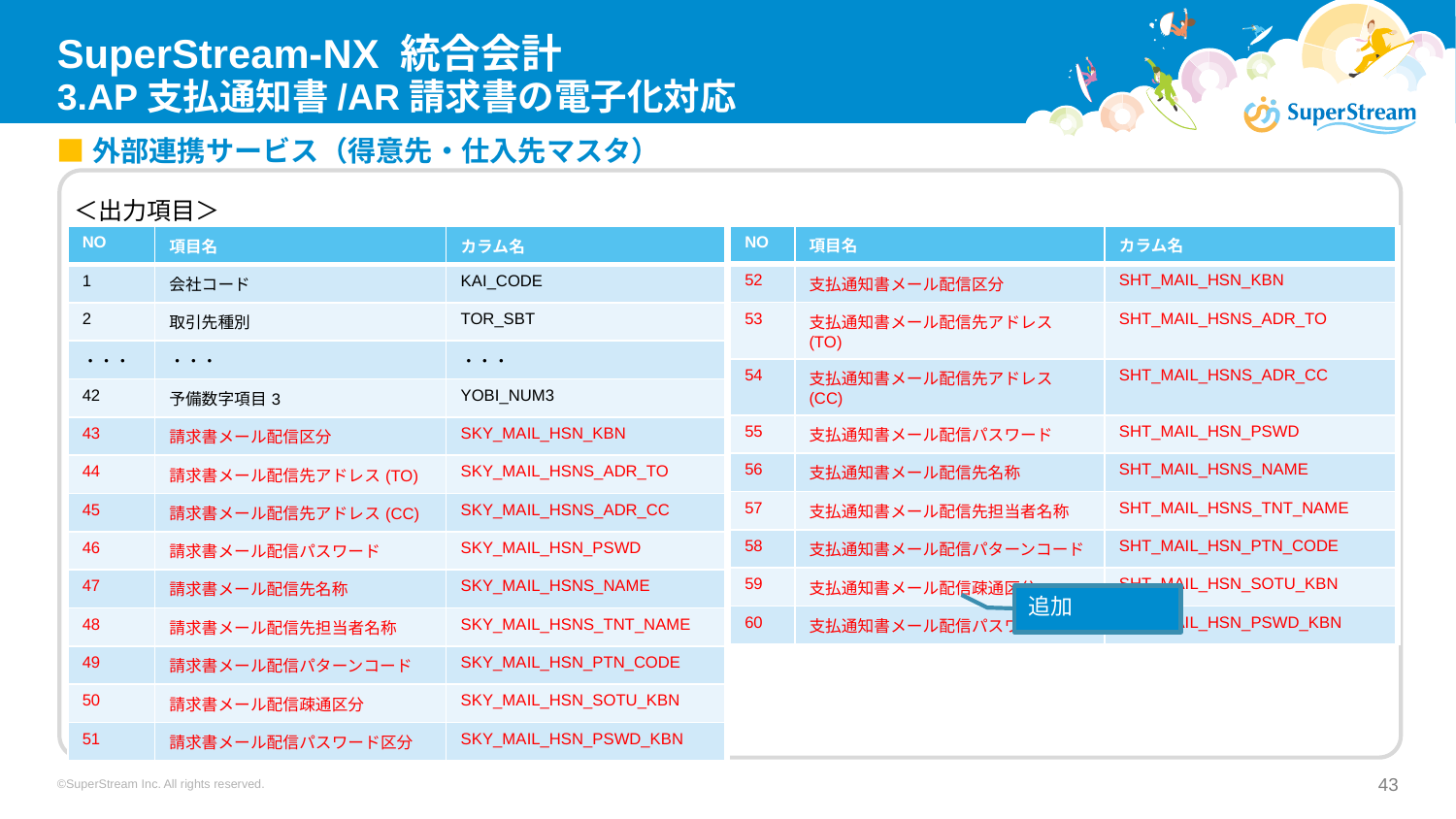

# SuperStream-NX 統合会計 3.AP支払通知書/AR請求書の電子化対応
■外部連携サービス（得意先・仕入先マスタ）

「
＜出力項目＞

| NO | 項目名 | カラム名 |
| --- | --- | --- |
| 52 | 支払通知書メール配信区分 | SHT\_MAIL\_HSN\_KBN |
| 53 | 支払通知書メール配信先アドレス(TO) | SHT\_MAIL\_HSNS\_ADR\_TO |
| 54 | 支払通知書メール配信先アドレス(CC) | SHT\_MAIL\_HSNS\_ADR\_CC |
| 55 | 支払通知書メール配信パスワード | SHT\_MAIL\_HSN\_PSWD |
| 56 | 支払通知書メール配信先名称 | SHT\_MAIL\_HSNS\_NAME |
| 57 | 支払通知書メール配信先担当者名称 | SHT\_MAIL\_HSNS\_TNT\_NAME |
| 58 | 支払通知書メール配信パターンコード | SHT\_MAIL\_HSN\_PTN\_CODE |
| 59 | 支払通知書メール配信疎通区分 | SHT\_MAIL\_HSN\_SOTU\_KBN |
| 60 | 支払通知書メール配信パスワード区分 | SHT\_MAIL\_HSN\_PSWD\_KBN |
| NO | 項目名 | カラム名 |
| --- | --- | --- |
| 1 | 会社コード | KAI\_CODE |
| 2 | 取引先種別 | TOR\_SBT |
| ・・・ | ・・・ | ・・・ |
| 42 | 予備数字項目3 | YOBI\_NUM3 |
| 43 | 請求書メール配信区分 | SKY\_MAIL\_HSN\_KBN |
| 44 | 請求書メール配信先アドレス(TO) | SKY\_MAIL\_HSNS\_ADR\_TO |
| 45 | 請求書メール配信先アドレス(CC) | SKY\_MAIL\_HSNS\_ADR\_CC |
| 46 | 請求書メール配信パスワード | SKY\_MAIL\_HSN\_PSWD |
| 47 | 請求書メール配信先名称 | SKY\_MAIL\_HSNS\_NAME |
| 48 | 請求書メール配信先担当者名称 | SKY\_MAIL\_HSNS\_TNT\_NAME |
| 49 | 請求書メール配信パターンコード | SKY\_MAIL\_HSN\_PTN\_CODE |
| 50 | 請求書メール配信疎通区分 | SKY\_MAIL\_HSN\_SOTU\_KBN |
| 51 | 請求書メール配信パスワード区分 | SKY\_MAIL\_HSN\_PSWD\_KBN |
追加
©SuperStream Inc. All rights reserved.
43